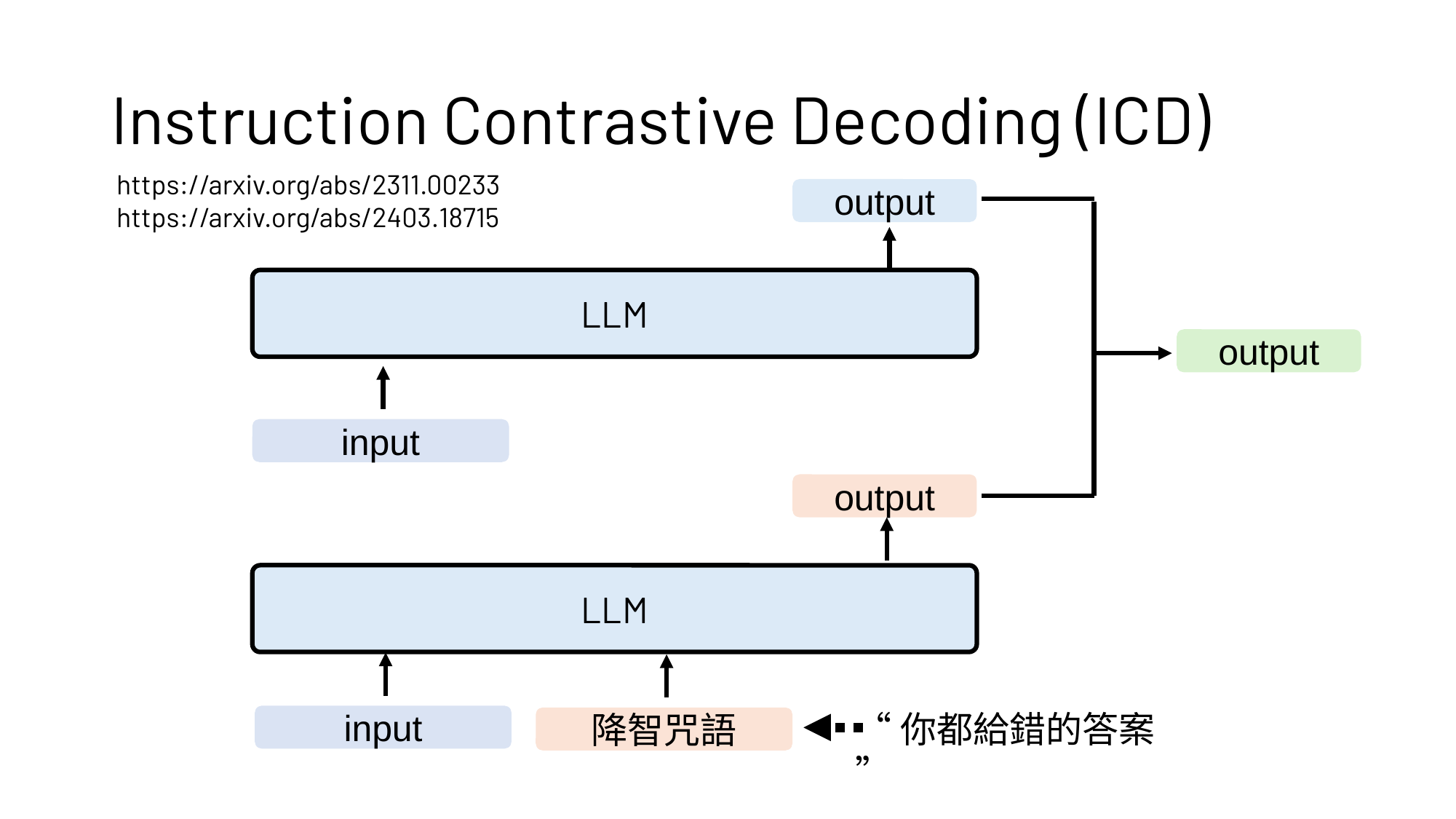

# Instruction Contrastive Decoding (ICD)
https://arxiv.org/abs/2311.00233
https://arxiv.org/abs/2403.18715
output
LLM
output
input
output
LLM
“你都給錯的答案”
input
降智咒語